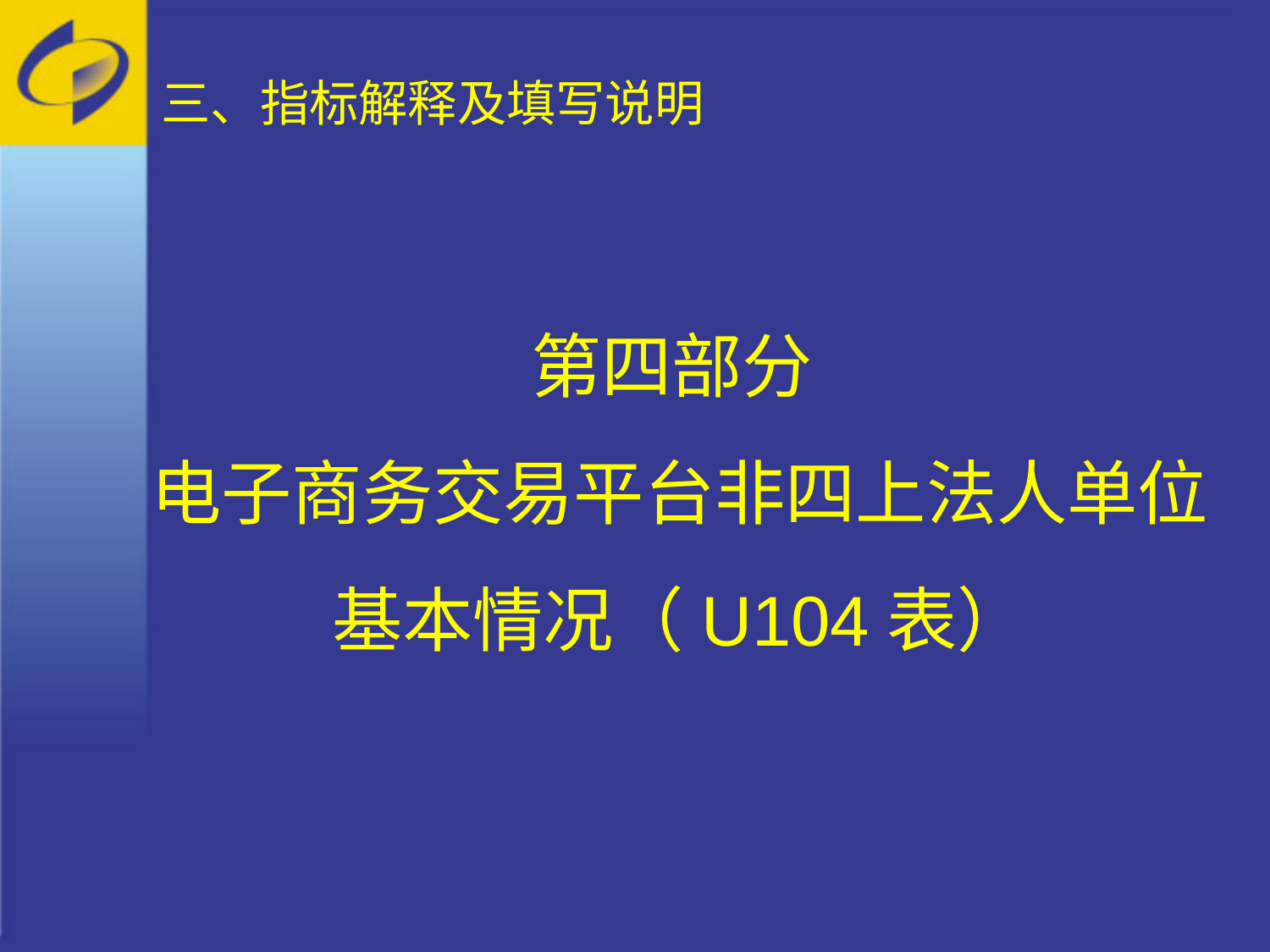

三、指标解释及填写说明
# 第四部分 电子商务交易平台非四上法人单位 基本情况（U104表）